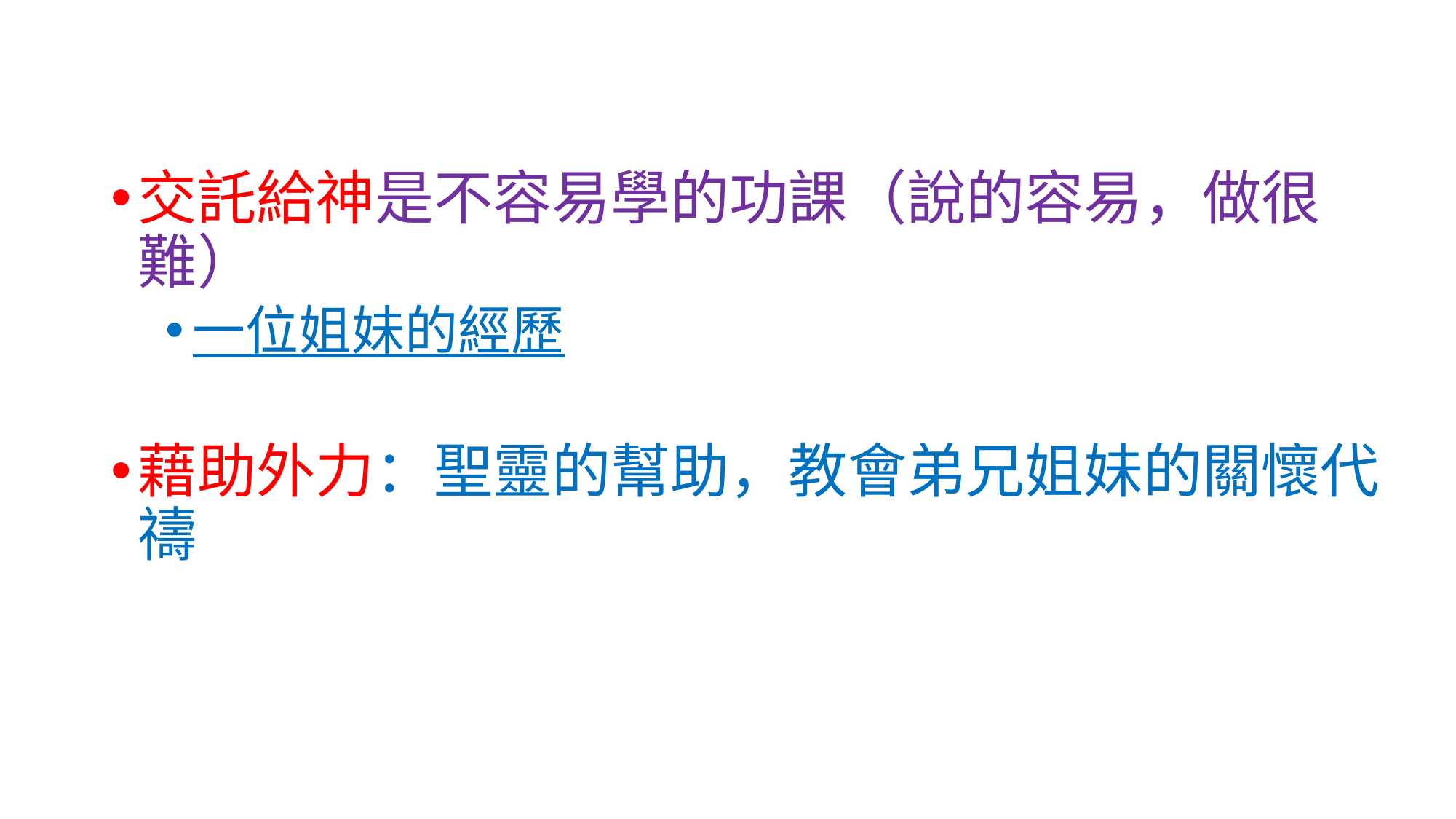

交託給神是不容易學的功課（說的容易，做很難）
一位姐妹的經歷

藉助外力：聖靈的幫助，教會弟兄姐妹的關懷代禱